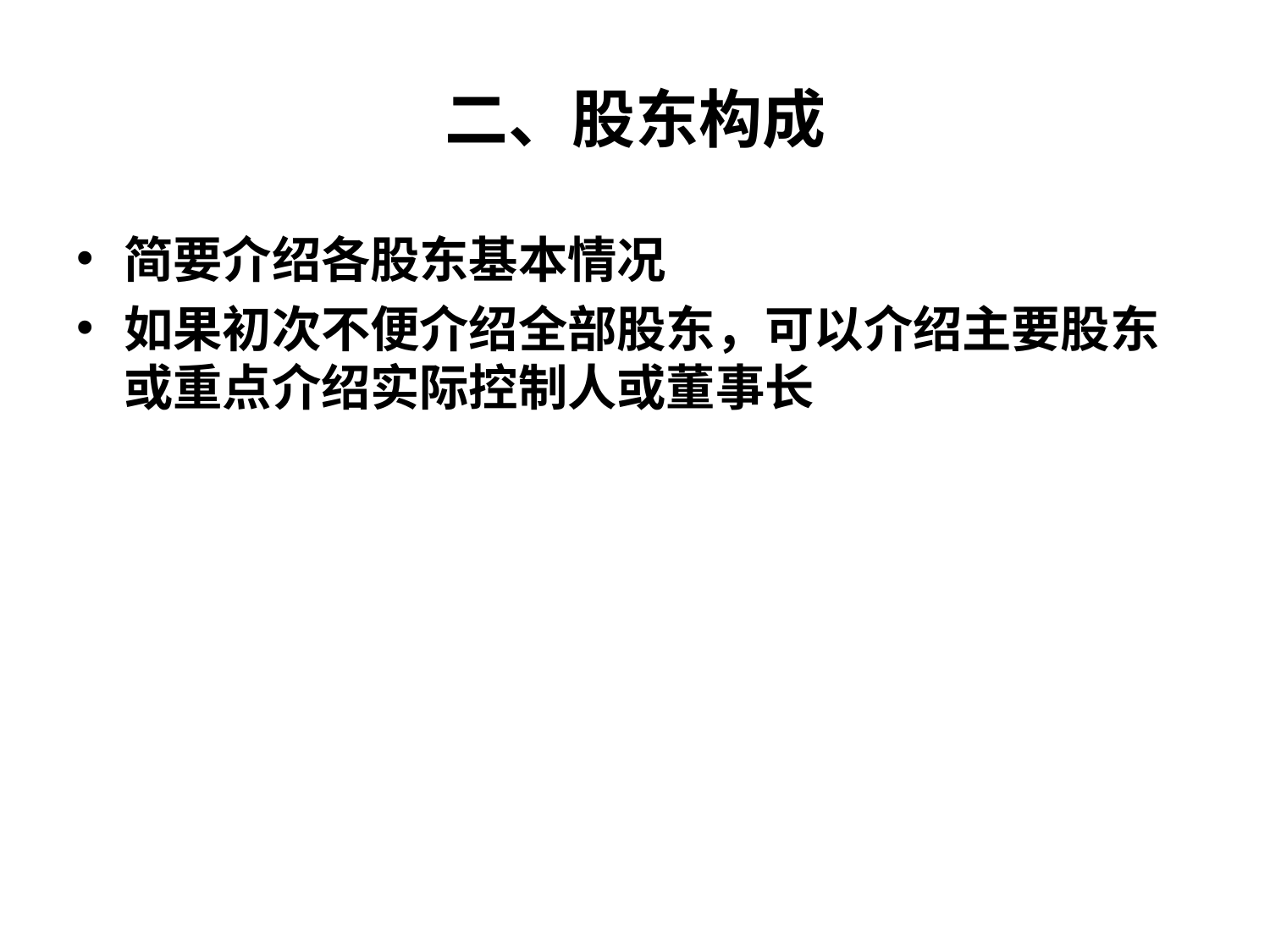

# 二、股东构成
简要介绍各股东基本情况
如果初次不便介绍全部股东，可以介绍主要股东或重点介绍实际控制人或董事长